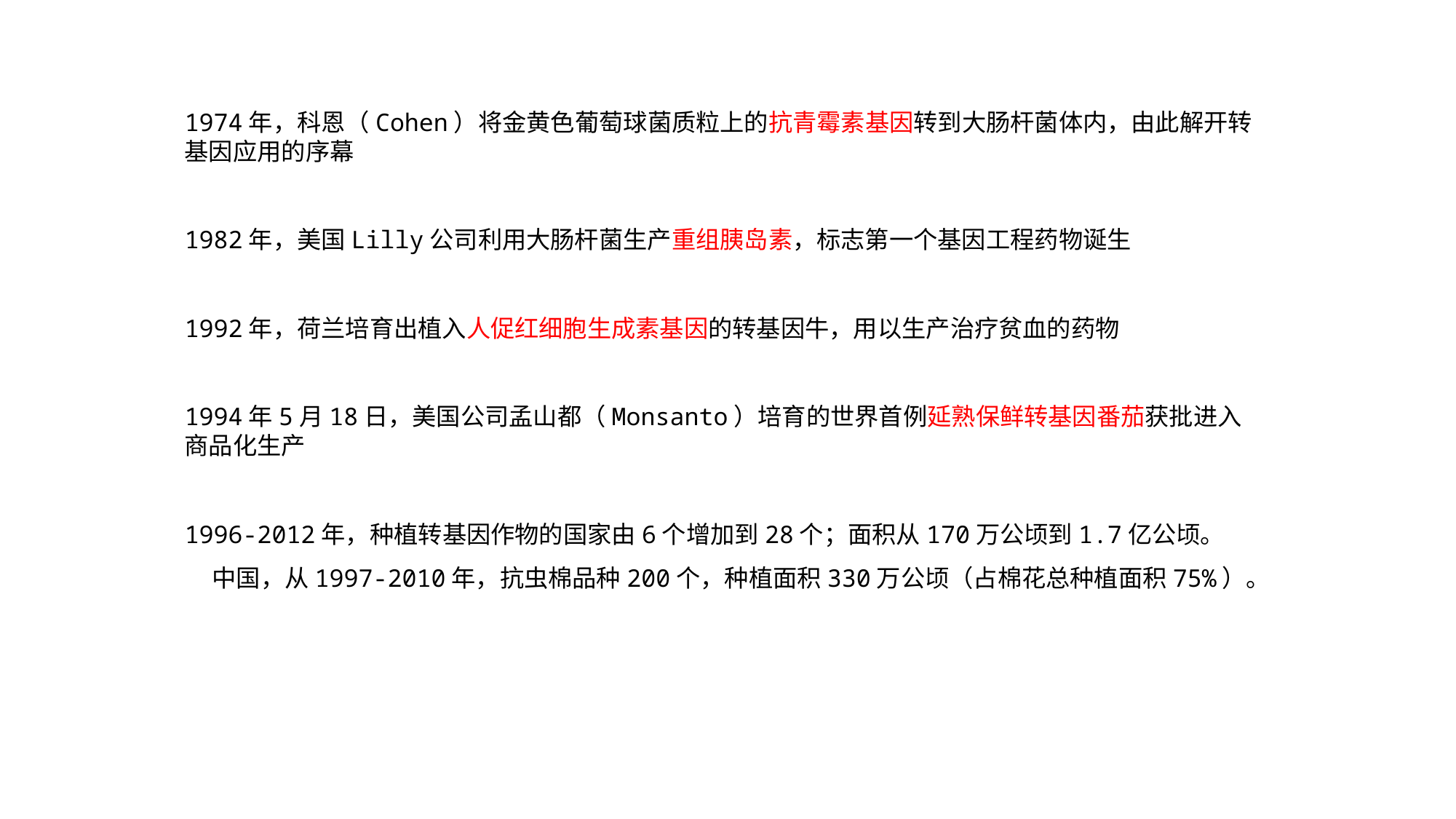

1974年，科恩（Cohen）将金黄色葡萄球菌质粒上的抗青霉素基因转到大肠杆菌体内，由此解开转基因应用的序幕

1982年，美国Lilly公司利用大肠杆菌生产重组胰岛素，标志第一个基因工程药物诞生

1992年，荷兰培育出植入人促红细胞生成素基因的转基因牛，用以生产治疗贫血的药物

1994年5月18日，美国公司孟山都（Monsanto）培育的世界首例延熟保鲜转基因番茄获批进入商品化生产

1996-2012年，种植转基因作物的国家由6个增加到28个；面积从170万公顷到1.7亿公顷。
    中国，从1997-2010年，抗虫棉品种200个，种植面积330万公顷（占棉花总种植面积75%）。